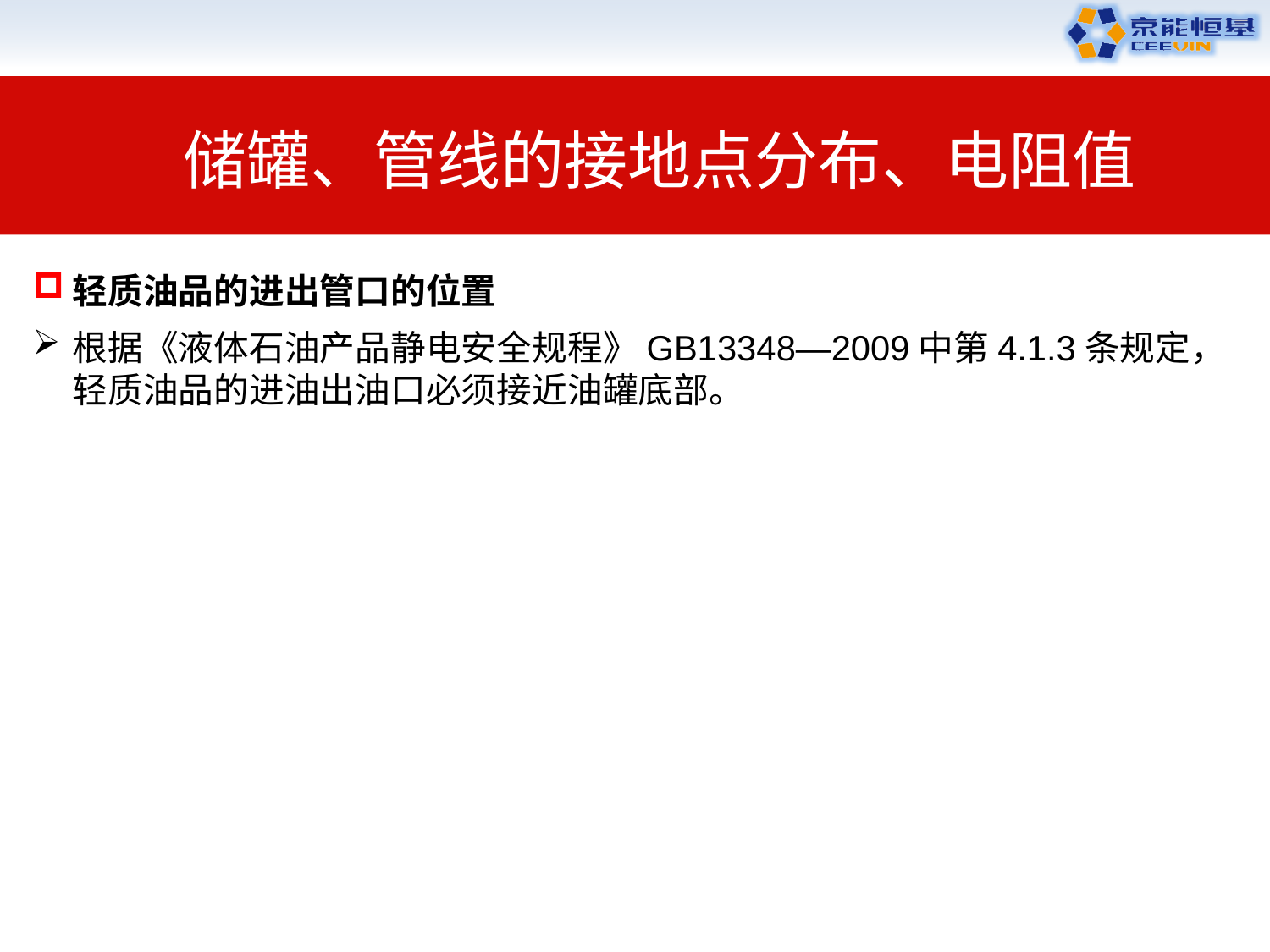

储罐、管线的接地点分布、电阻值
轻质油品的进出管口的位置
根据《液体石油产品静电安全规程》GB13348—2009中第4.1.3条规定，轻质油品的进油出油口必须接近油罐底部。